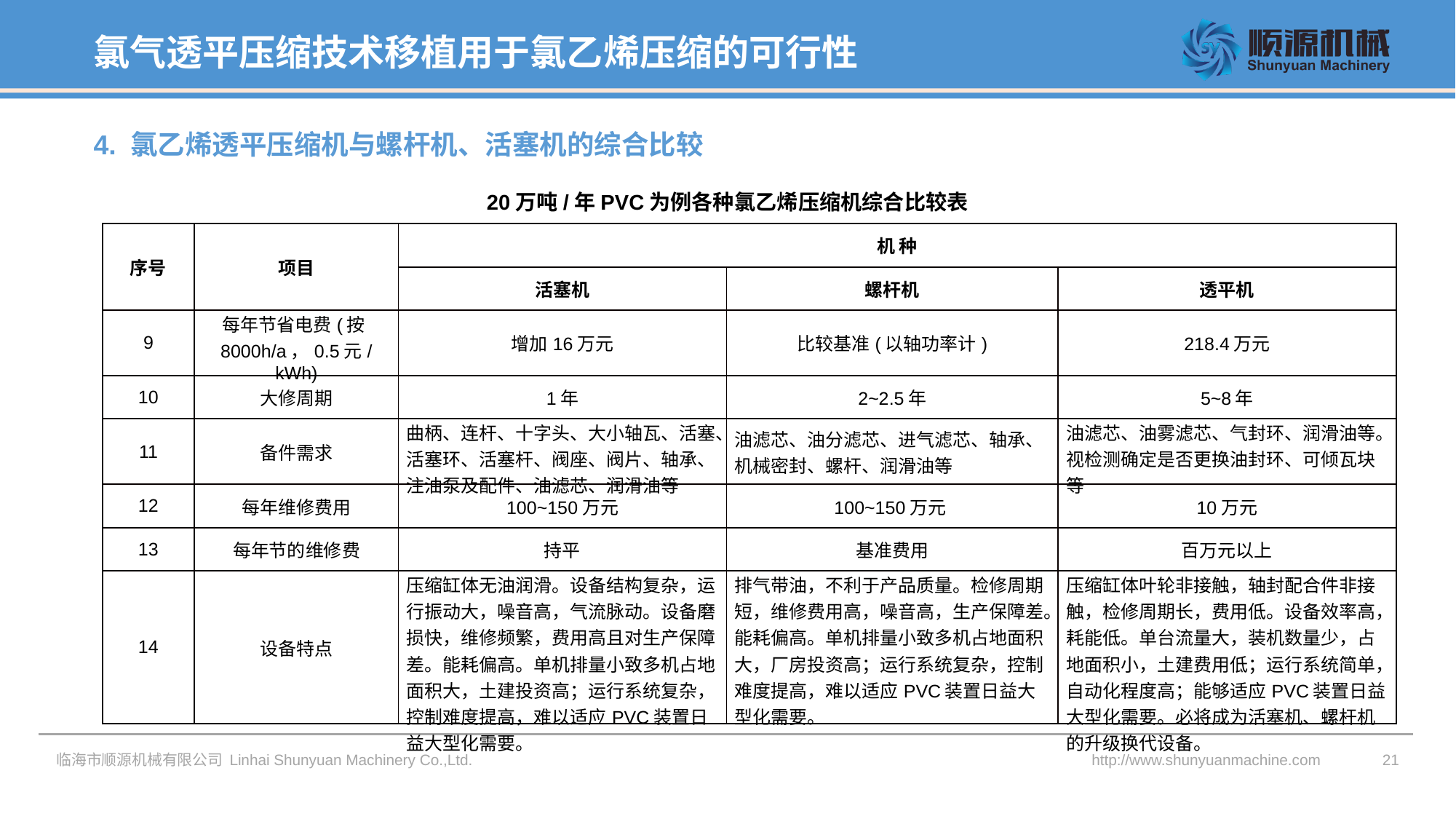

氯气透平压缩技术移植用于氯乙烯压缩的可行性
4. 氯乙烯透平压缩机与螺杆机、活塞机的综合比较
20万吨/年PVC为例各种氯乙烯压缩机综合比较表
| 序号 | 项目 | 机 种 |  |  |
| --- | --- | --- | --- | --- |
|  |  | 活塞机 | 螺杆机 | 透平机 |
| 9 | 每年节省电费(按8000h/a，0.5元/kWh) | 增加16万元 | 比较基准(以轴功率计) | 218.4万元 |
| 10 | 大修周期 | 1年 | 2~2.5年 | 5~8年 |
| 11 | 备件需求 | 曲柄、连杆、十字头、大小轴瓦、活塞、活塞环、活塞杆、阀座、阀片、轴承、注油泵及配件、油滤芯、润滑油等 | 油滤芯、油分滤芯、进气滤芯、轴承、机械密封、螺杆、润滑油等 | 油滤芯、油雾滤芯、气封环、润滑油等。视检测确定是否更换油封环、可倾瓦块等 |
| 12 | 每年维修费用 | 100~150万元 | 100~150万元 | 10万元 |
| 13 | 每年节的维修费 | 持平 | 基准费用 | 百万元以上 |
| 14 | 设备特点 | 压缩缸体无油润滑。设备结构复杂，运行振动大，噪音高，气流脉动。设备磨损快，维修频繁，费用高且对生产保障差。能耗偏高。单机排量小致多机占地面积大，土建投资高；运行系统复杂，控制难度提高，难以适应PVC装置日益大型化需要。 | 排气带油，不利于产品质量。检修周期短，维修费用高，噪音高，生产保障差。能耗偏高。单机排量小致多机占地面积大，厂房投资高；运行系统复杂，控制难度提高，难以适应PVC装置日益大型化需要。 | 压缩缸体叶轮非接触，轴封配合件非接触，检修周期长，费用低。设备效率高，耗能低。单台流量大，装机数量少，占地面积小，土建费用低；运行系统简单，自动化程度高；能够适应PVC装置日益大型化需要。必将成为活塞机、螺杆机的升级换代设备。 |